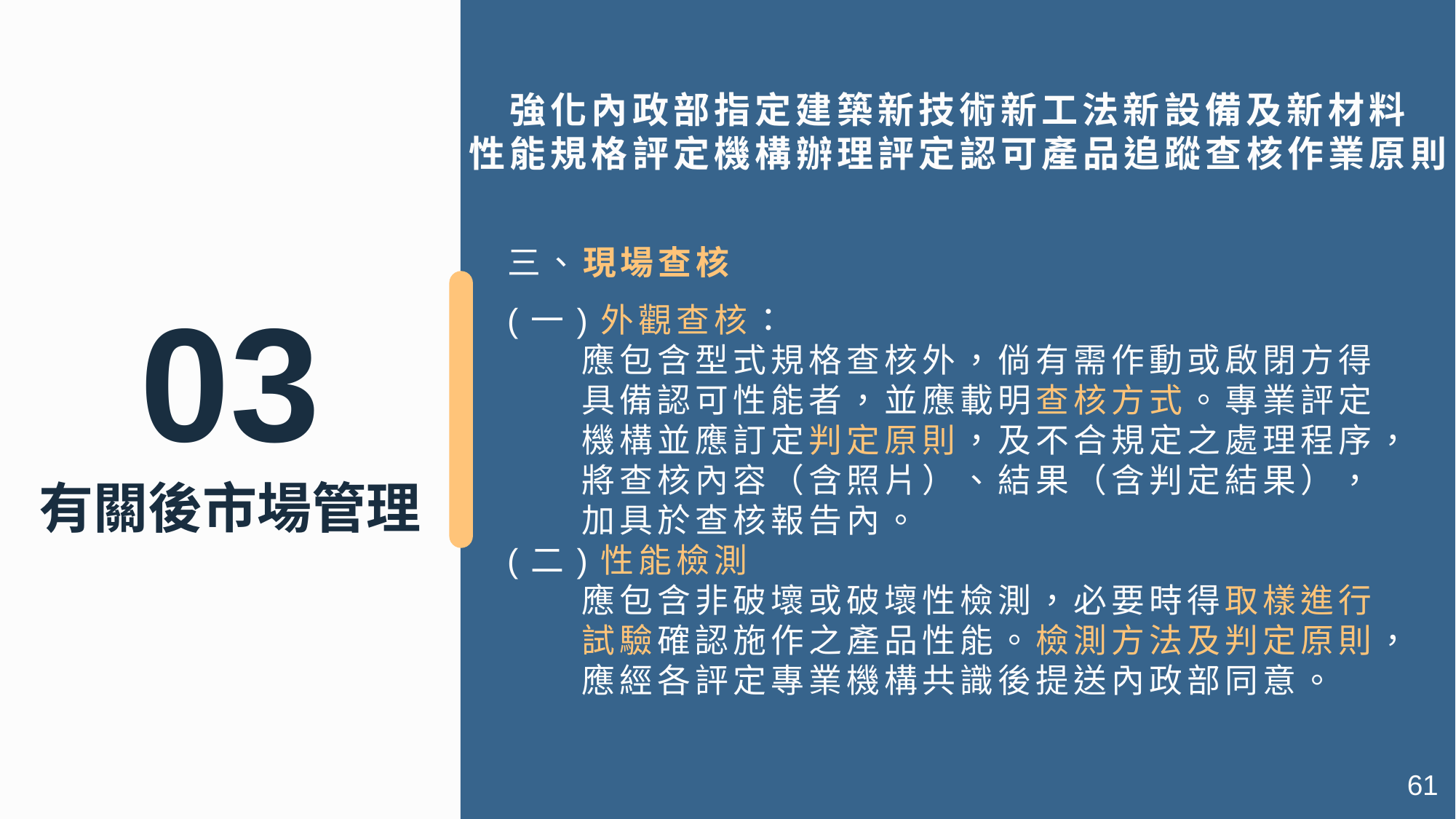

強化內政部指定建築新技術新工法新設備及新材料
性能規格評定機構辦理評定認可產品追蹤查核作業原則
三、現場查核
(一)外觀查核：
應包含型式規格查核外，倘有需作動或啟閉方得具備認可性能者，並應載明查核方式。專業評定機構並應訂定判定原則，及不合規定之處理程序，將查核內容（含照片）、結果（含判定結果），加具於查核報告內。
(二)性能檢測
應包含非破壞或破壞性檢測，必要時得取樣進行試驗確認施作之產品性能。檢測方法及判定原則，應經各評定專業機構共識後提送內政部同意。
03
有關後市場管理
61